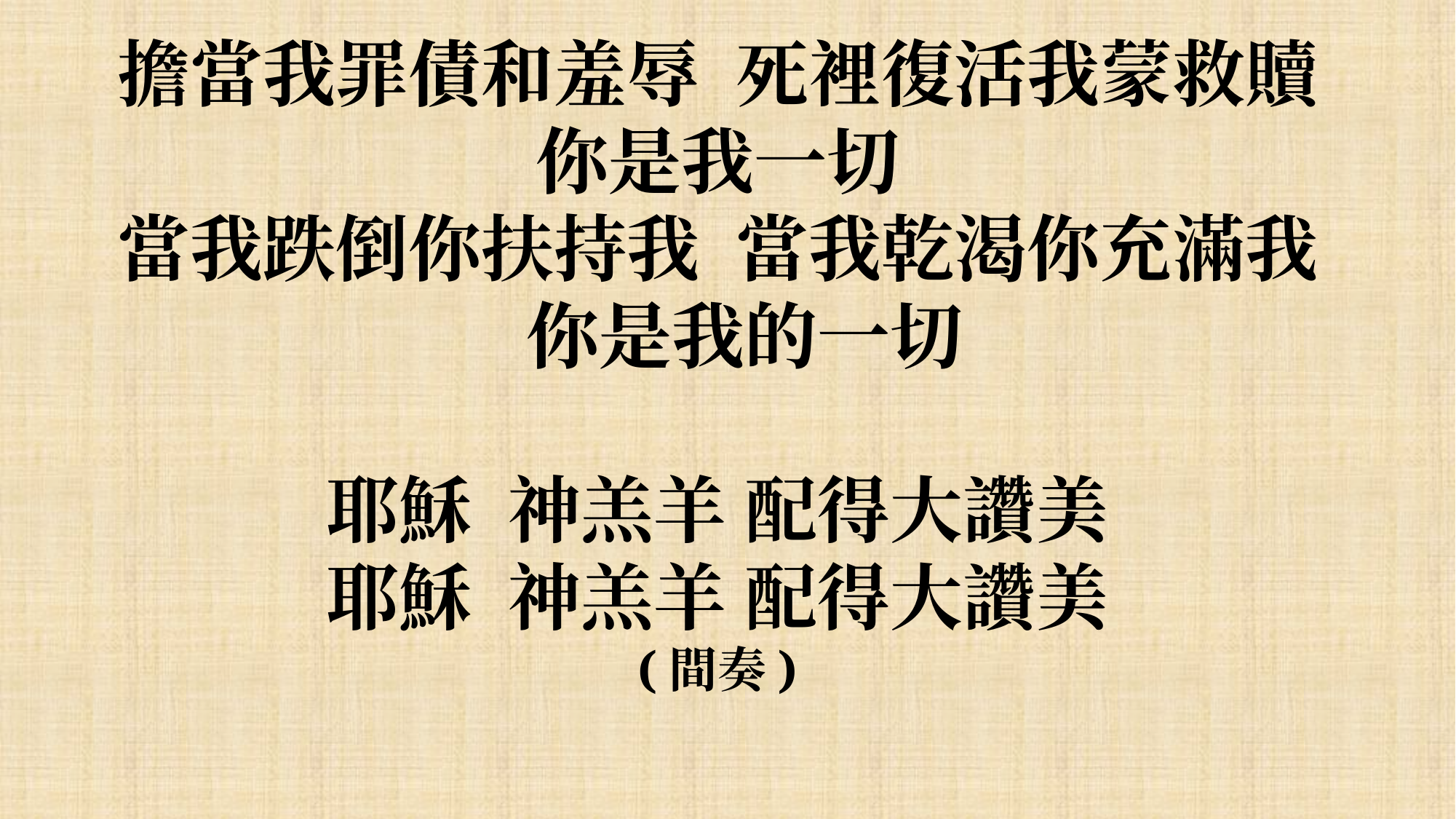

擔當我罪債和羞辱  死裡復活我蒙救贖
你是我一切
當我跌倒你扶持我  當我乾渴你充滿我
  你是我的一切

耶穌  神羔羊 配得大讚美
耶穌  神羔羊 配得大讚美
(間奏)